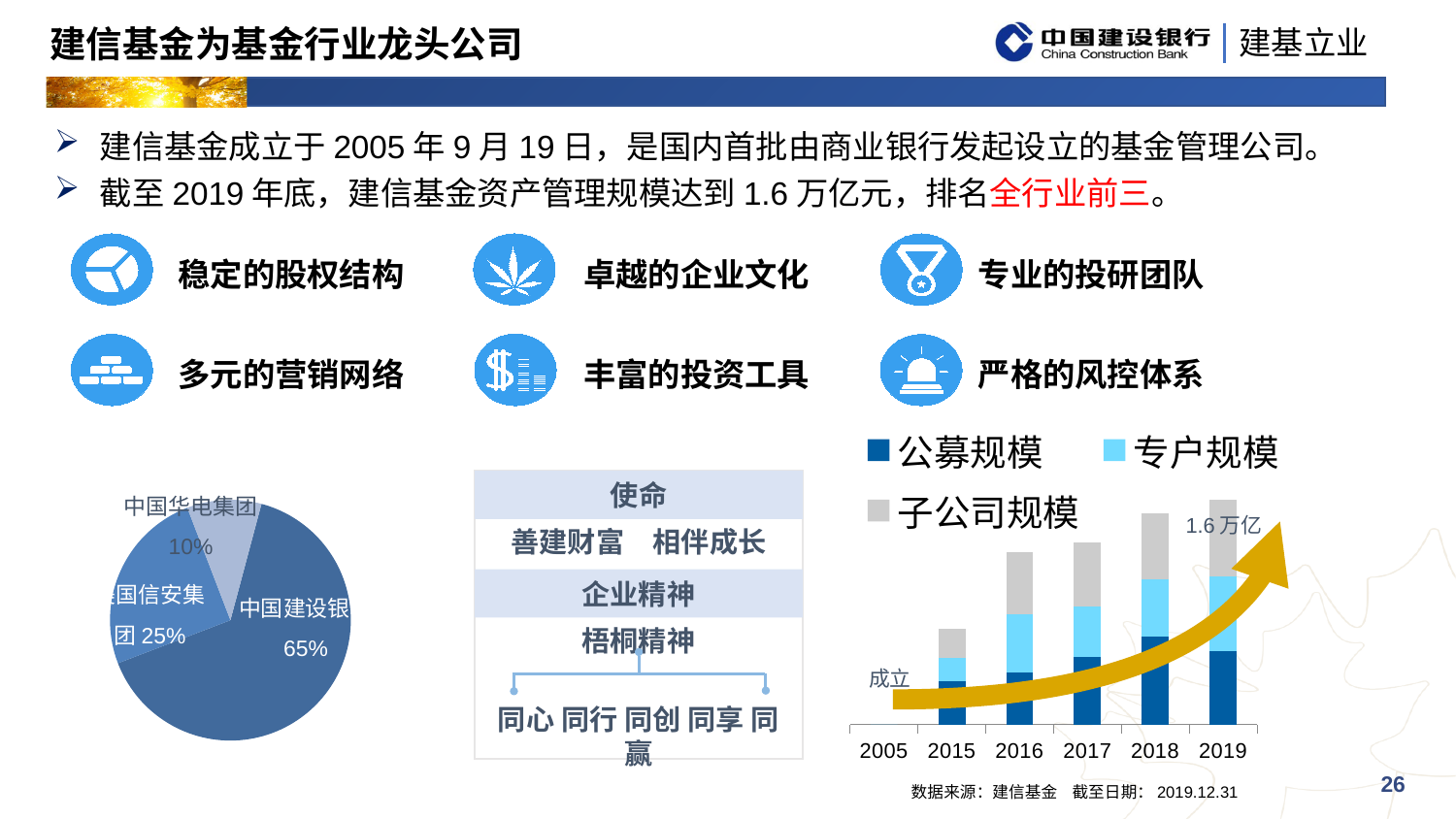

# 建信基金为基金行业龙头公司
建信基金成立于2005年9月19日，是国内首批由商业银行发起设立的基金管理公司。
截至2019年底，建信基金资产管理规模达到1.6万亿元，排名全行业前三。

稳定的股权结构
卓越的企业文化
专业的投研团队

多元的营销网络
丰富的投资工具
严格的风控体系

### Chart

| Category | 公募规模 | 专户规模 | 子公司规模 |
|---|---|---|---|
| 2005 | 0.0 | 0.0 | 0.0 |
| 2015 | 3147.0 | 1617.0 | 2099.0 |
| 2016 | 3771.0 | 4177.0 | 4453.0 |
| 2017 | 4880.0 | 3609.0 | 4634.0 |
| 2018 | 6331.0 | 4152.0 | 4725.0 |
| 2019 | 5295.0 | 5345.0 | 5534.0 |
1.6万亿

成立

使命
善建财富　相伴成长
企业精神
梧桐精神
同心 同行 同创 同享 同赢
中国华电集团
10%

### Chart

| Category |  |
|---|---|
| 中国建设银行 | 0.6500000000000008 |
| 美国信安集团 | 0.25 |
| 中国华电集团 | 0.1 |
美国信安集团25%
中国建设银行
65%
26
数据来源：建信基金    截至日期：2019.12.31